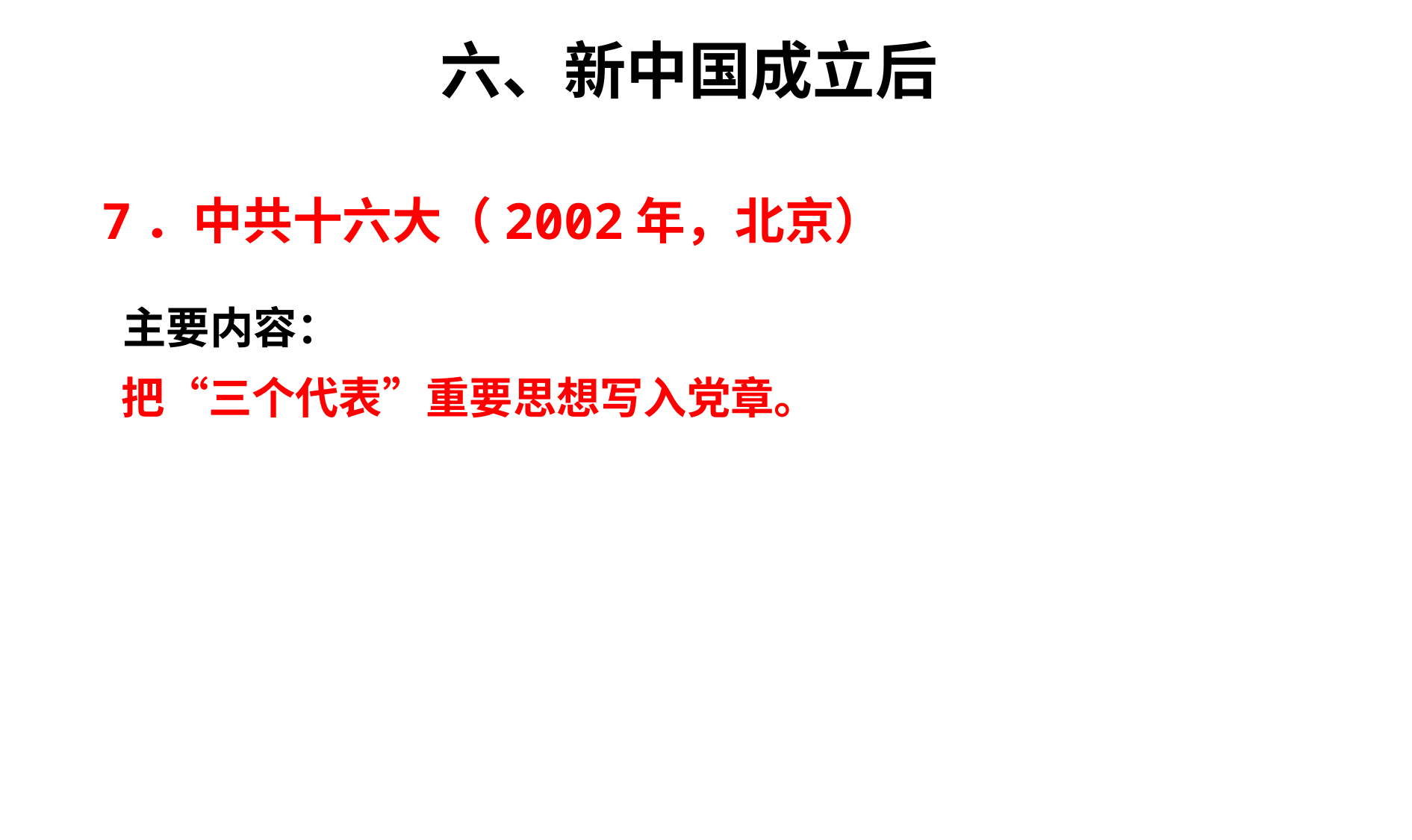

六、新中国成立后
7．中共十六大（2002年，北京）
主要内容：
把“三个代表”重要思想写入党章。